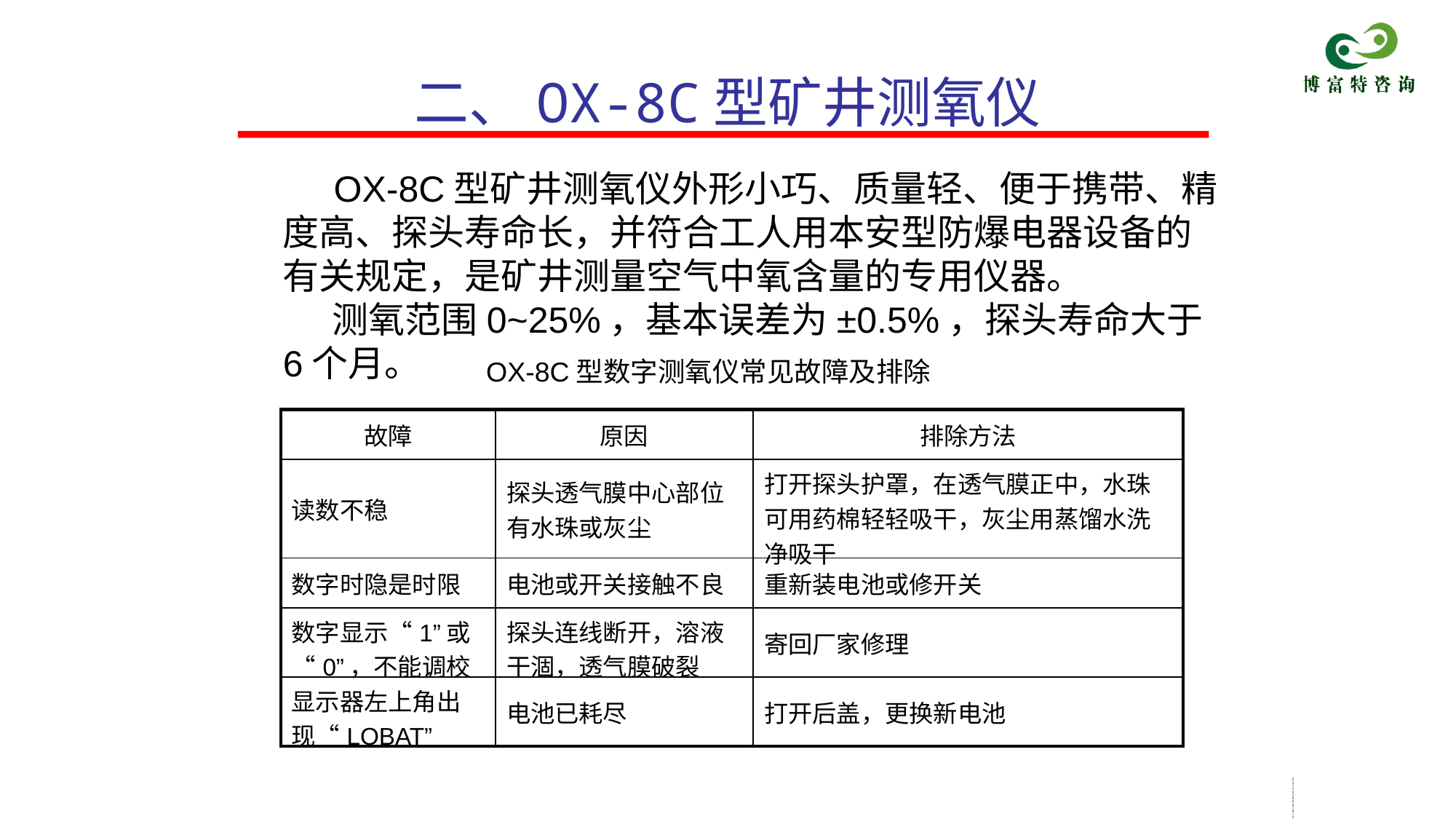

# 二、OX-8C型矿井测氧仪

     OX-8C型矿井测氧仪外形小巧、质量轻、便于携带、精度高、探头寿命长，并符合工人用本安型防爆电器设备的有关规定，是矿井测量空气中氧含量的专用仪器。
     测氧范围0~25%，基本误差为±0.5%，探头寿命大于6个月。

OX-8C型数字测氧仪常见故障及排除
| 故障 | 原因 | 排除方法 |
| --- | --- | --- |
| 读数不稳 | 探头透气膜中心部位有水珠或灰尘 | 打开探头护罩，在透气膜正中，水珠可用药棉轻轻吸干，灰尘用蒸馏水洗净吸干 |
| 数字时隐是时限 | 电池或开关接触不良 | 重新装电池或修开关 |
| 数字显示“1”或“0”，不能调校 | 探头连线断开，溶液干涸，透气膜破裂 | 寄回厂家修理 |
| 显示器左上角出现“LOBAT” | 电池已耗尽 | 打开后盖，更换新电池 |
惠墒忠虞朽帜守附落厩猫釉颧仓煌痪背捐骋打蕉目梭综获缓尘拼通氧戮搅煤矿瓦斯检查工安全操作与现场急救煤矿瓦斯检查工安全操作与现场急救